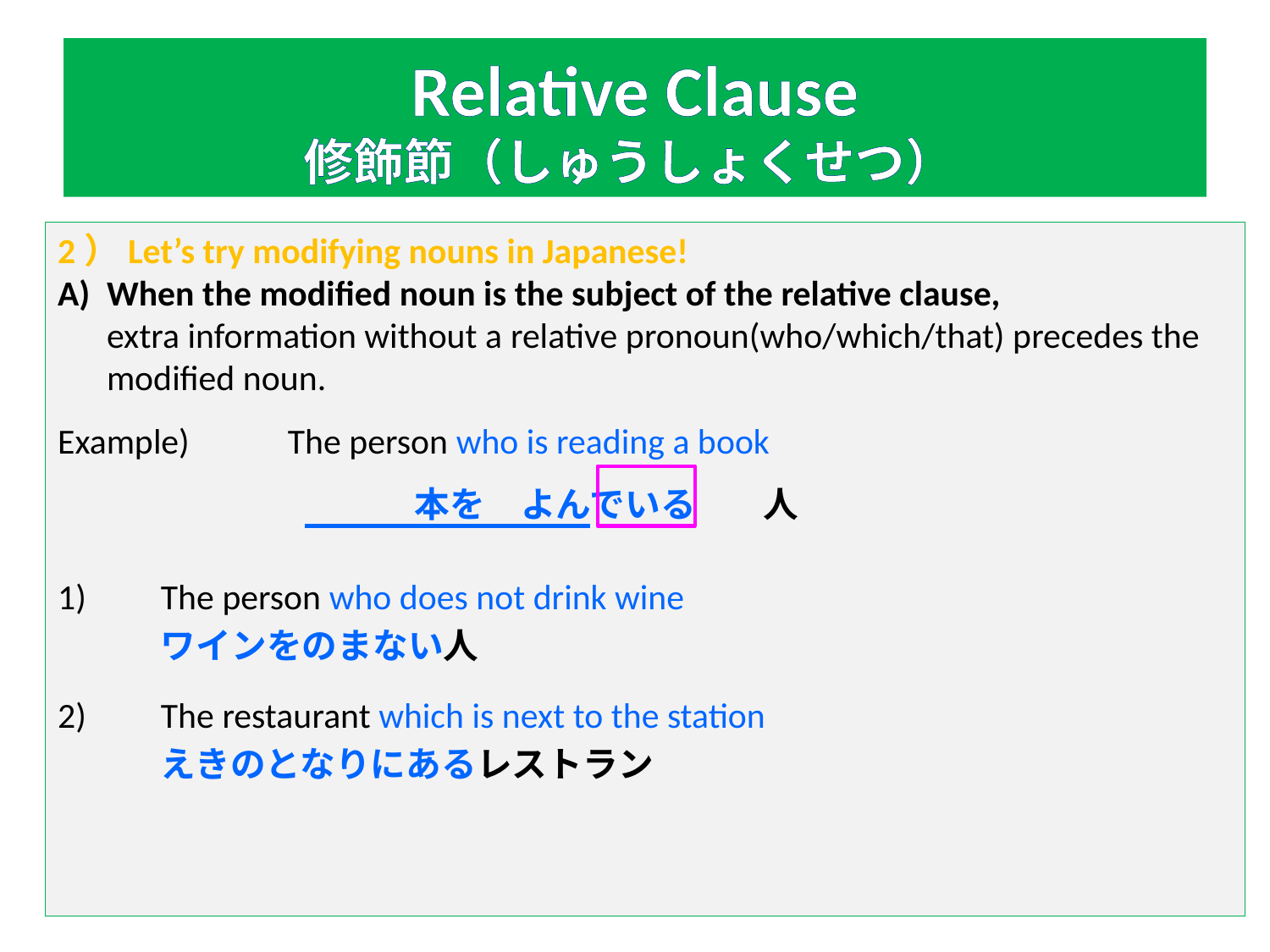

# Relative Clause 修飾節（しゅうしょくせつ）
2）Let’s try modifying nouns in Japanese!
When the modified noun is the subject of the relative clause,
	extra information without a relative pronoun(who/which/that) precedes the modified noun.
Example) 	The person who is reading a book
			本を　よんでいる　    人

1)	The person who does not drink wine
	ワインをのまない人

2)	The restaurant which is next to the station
	えきのとなりにあるレストラン